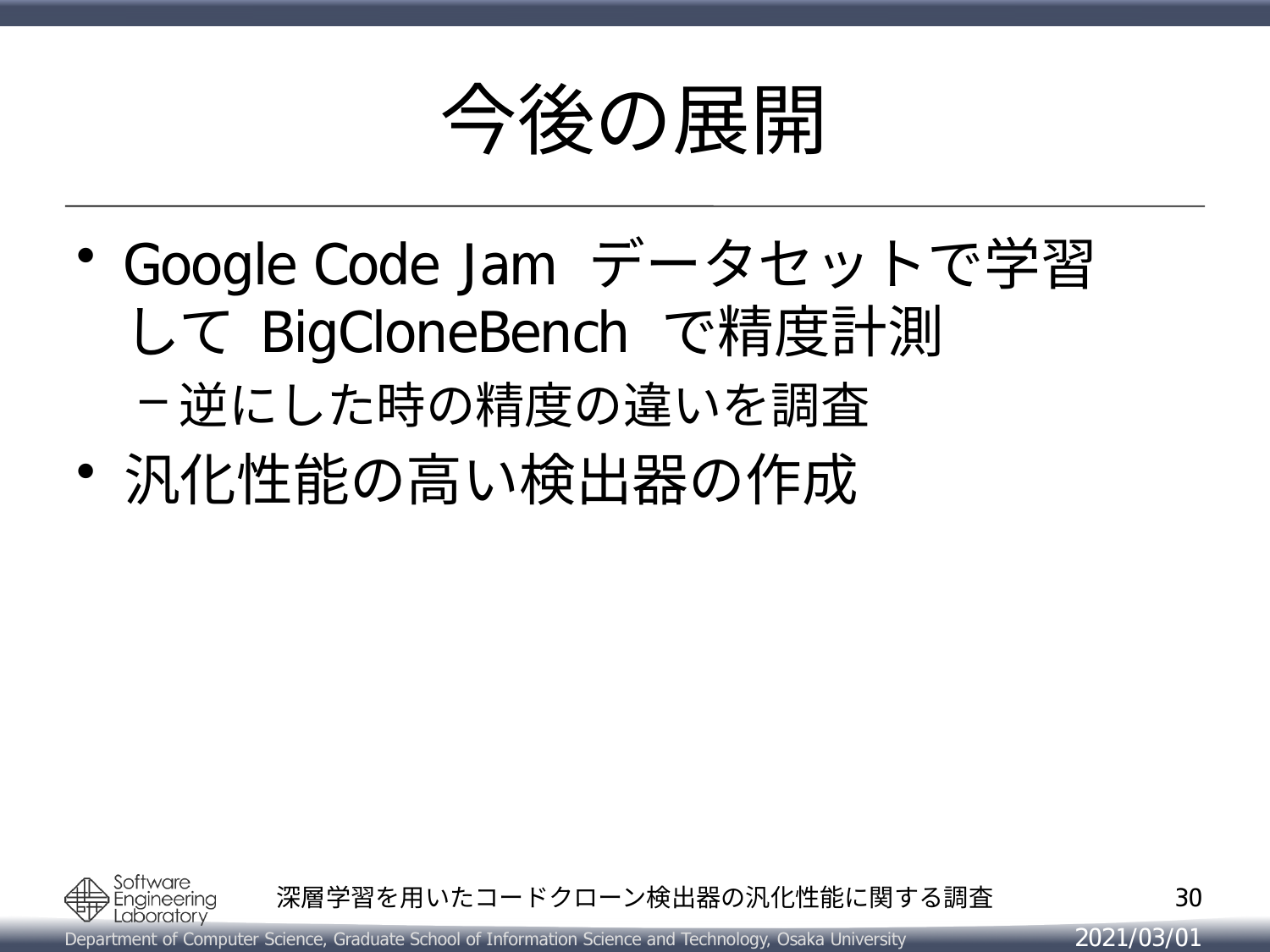

# 今後の展開
Google Code Jam データセットで学習
して BigCloneBench で精度計測
逆にした時の精度の違いを調査
汎化性能の高い検出器の作成
30
深層学習を用いたコードクローン検出器の汎化性能に関する調査
2021/03/01